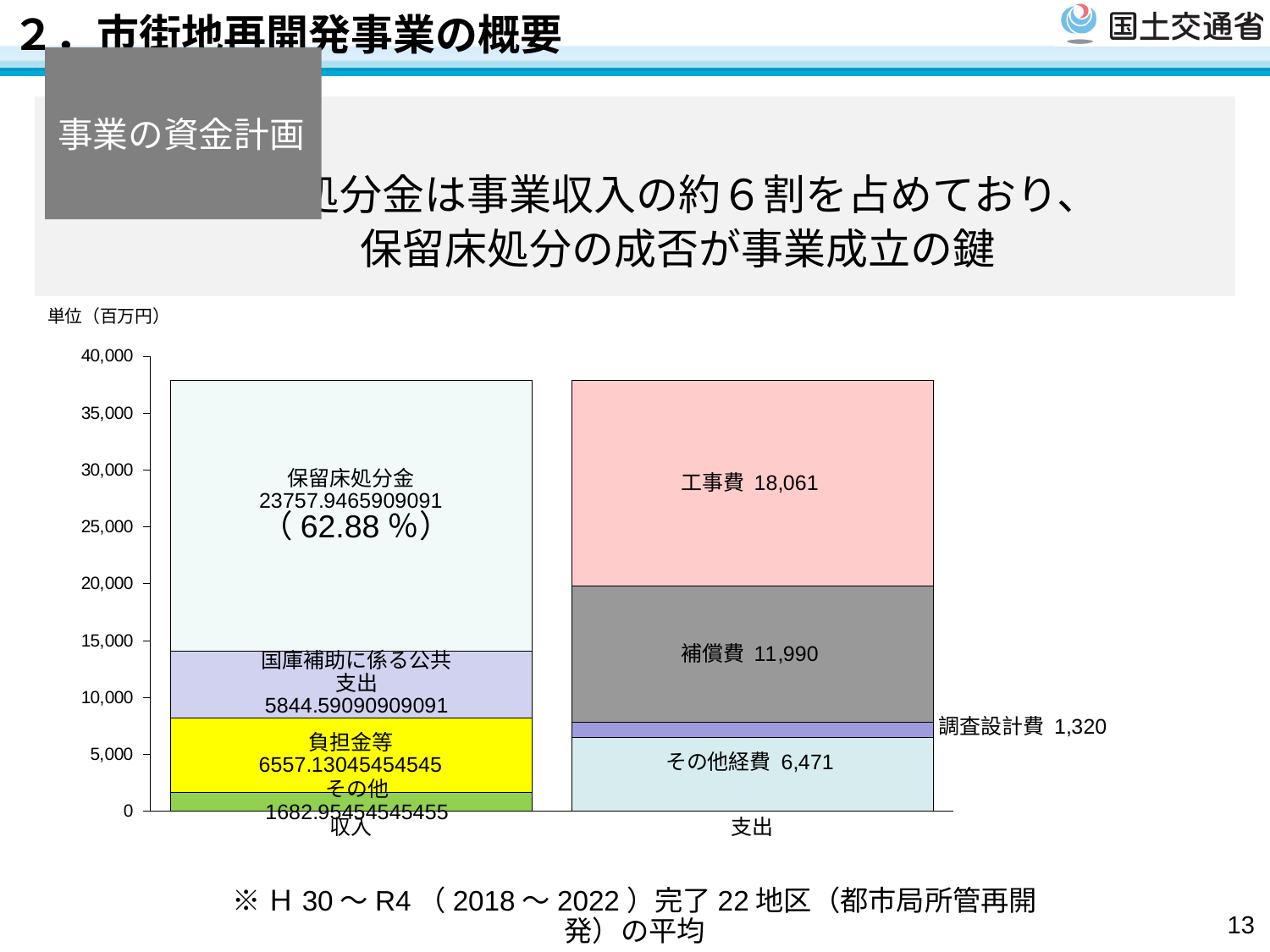

２．市街地再開発事業の概要

保留床処分金は事業収入の約６割を占めており、
　　保留床処分の成否が事業成立の鍵
# 事業の資金計画

### Chart

| Category | その他 | 負担金等 | 国庫補助に係る公共支出 | 保留床処分金 | その他経費 | 調査設計費 | 補償費 | 工事費 |
|---|---|---|---|---|---|---|---|---|
| 収入 | 1682.9545454545455 | 6557.130454545454 | 5844.59090909091 | 23757.94659090909 | None | None | None | None |
| 支出 | None | None | None | None | 6471.409090909091 | 1320.2727272727273 | 11990.363636363636 | 18060.590909090908 |
単位（百万円）
（62.88％）
※Ｈ30～R4（2018～2022）完了22地区（都市局所管再開発）の平均
13